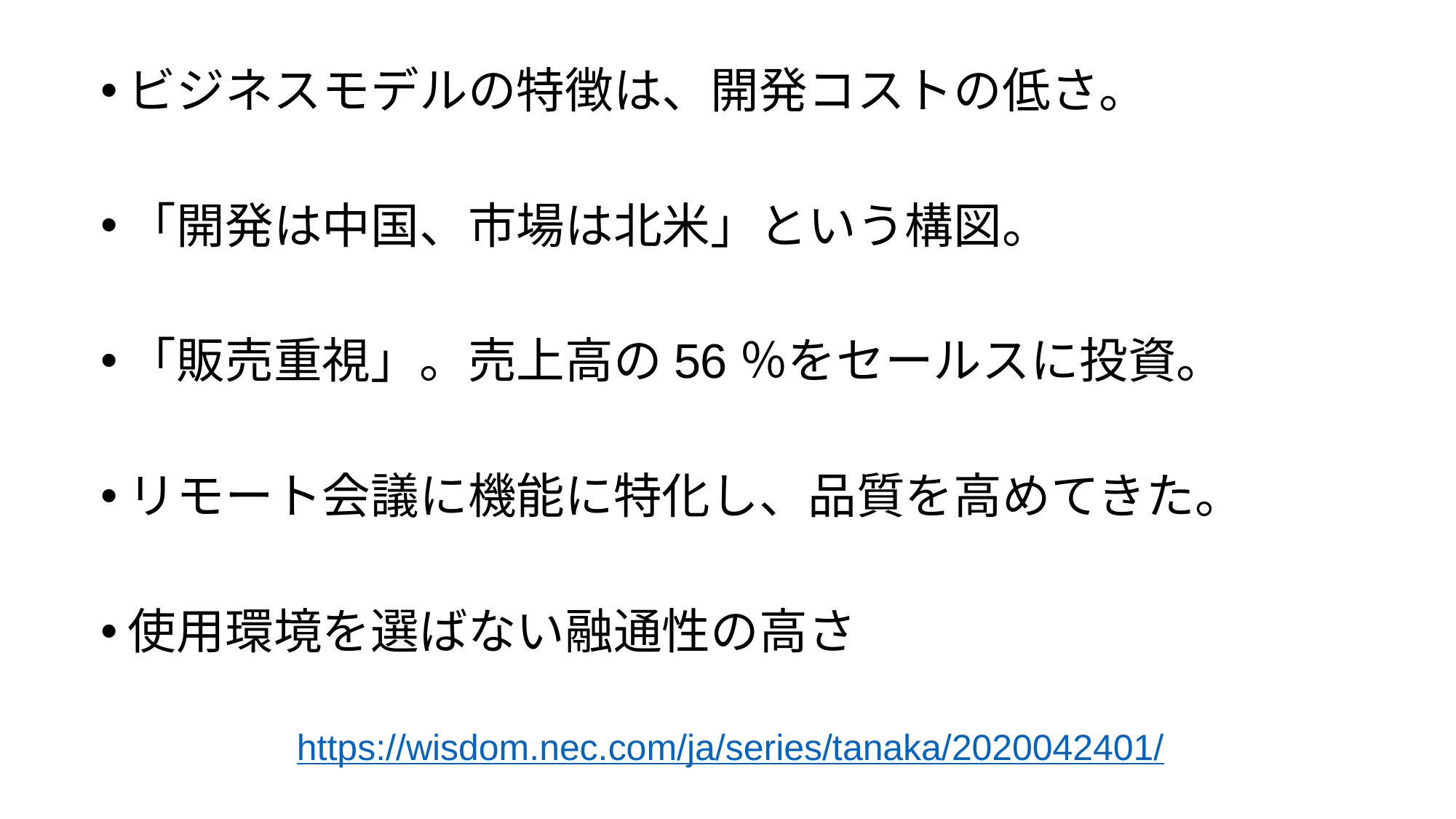

ビジネスモデルの特徴は、開発コストの低さ。

「開発は中国、市場は北米」という構図。

「販売重視」。売上高の56％をセールスに投資。

リモート会議に機能に特化し、品質を高めてきた。

使用環境を選ばない融通性の高さ

https://wisdom.nec.com/ja/series/tanaka/2020042401/